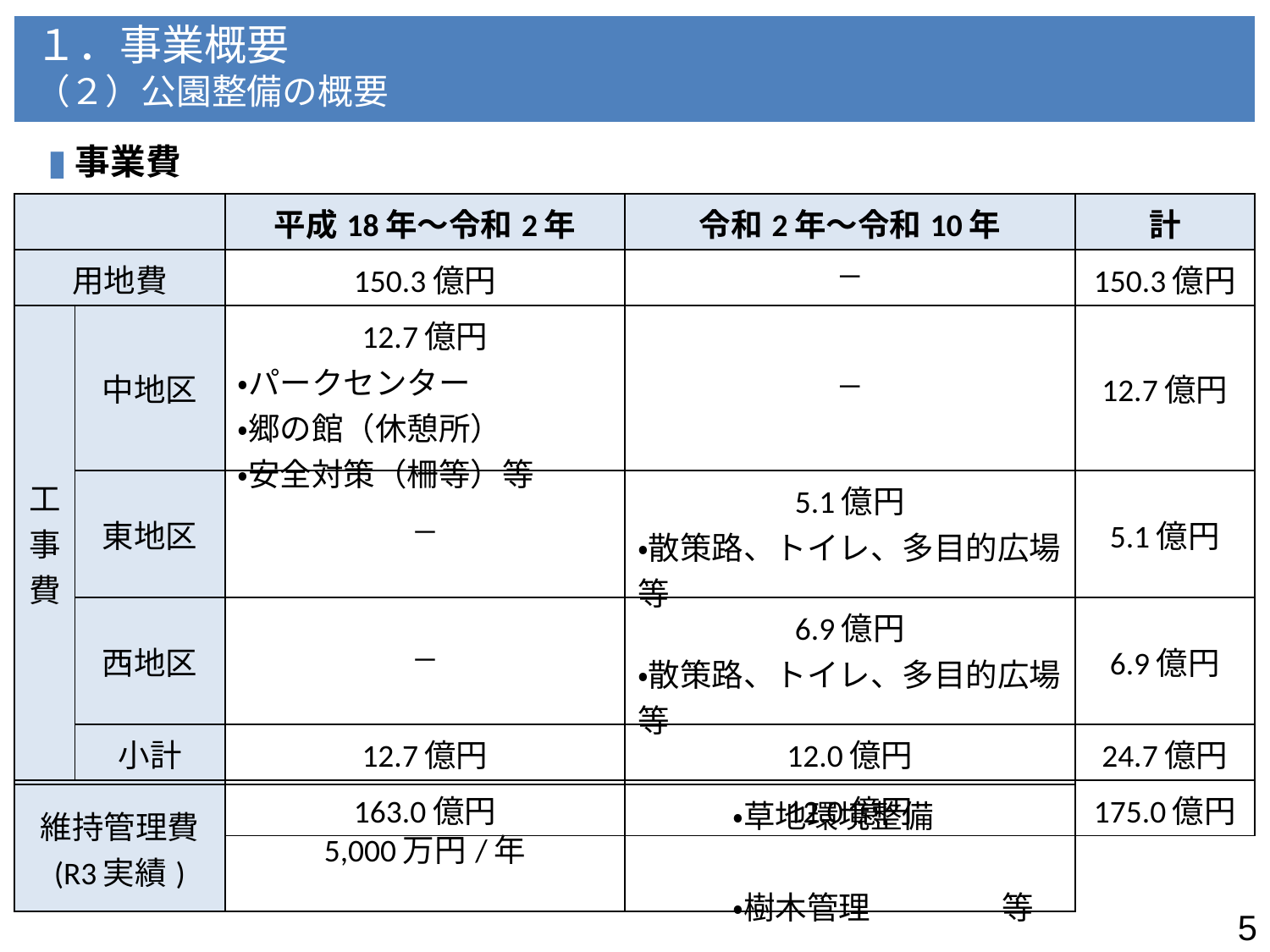

１．事業概要
（２）公園整備の概要
▮事業費
|  |  | 平成18年～令和2年 | 令和2年～令和10年 | 計 |
| --- | --- | --- | --- | --- |
| 用地費 |  | 150.3億円 | ― | 150.3億円 |
| 工事費 | 中地区 | 12.7億円 ・パークセンター ・郷の館（休憩所） ・安全対策（柵等）等 | ― | 12.7億円 |
|  | 東地区 | ― | 5.1億円 ・散策路、トイレ、多目的広場等 | 5.1億円 |
|  | 西地区 | ― | 6.9億円 ・散策路、トイレ、多目的広場等 | 6.9億円 |
|  | 小計 | 12.7億円 | 12.0億円 | 24.7億円 |
| 合計 |  | 163.0億円 | 12.0億円 | 175.0億円 |
| 維持管理費 (R3実績) | 5,000万円/年 | ・草地環境整備　　　　　 　　　・樹木管理 　　　等 |
| --- | --- | --- |
5